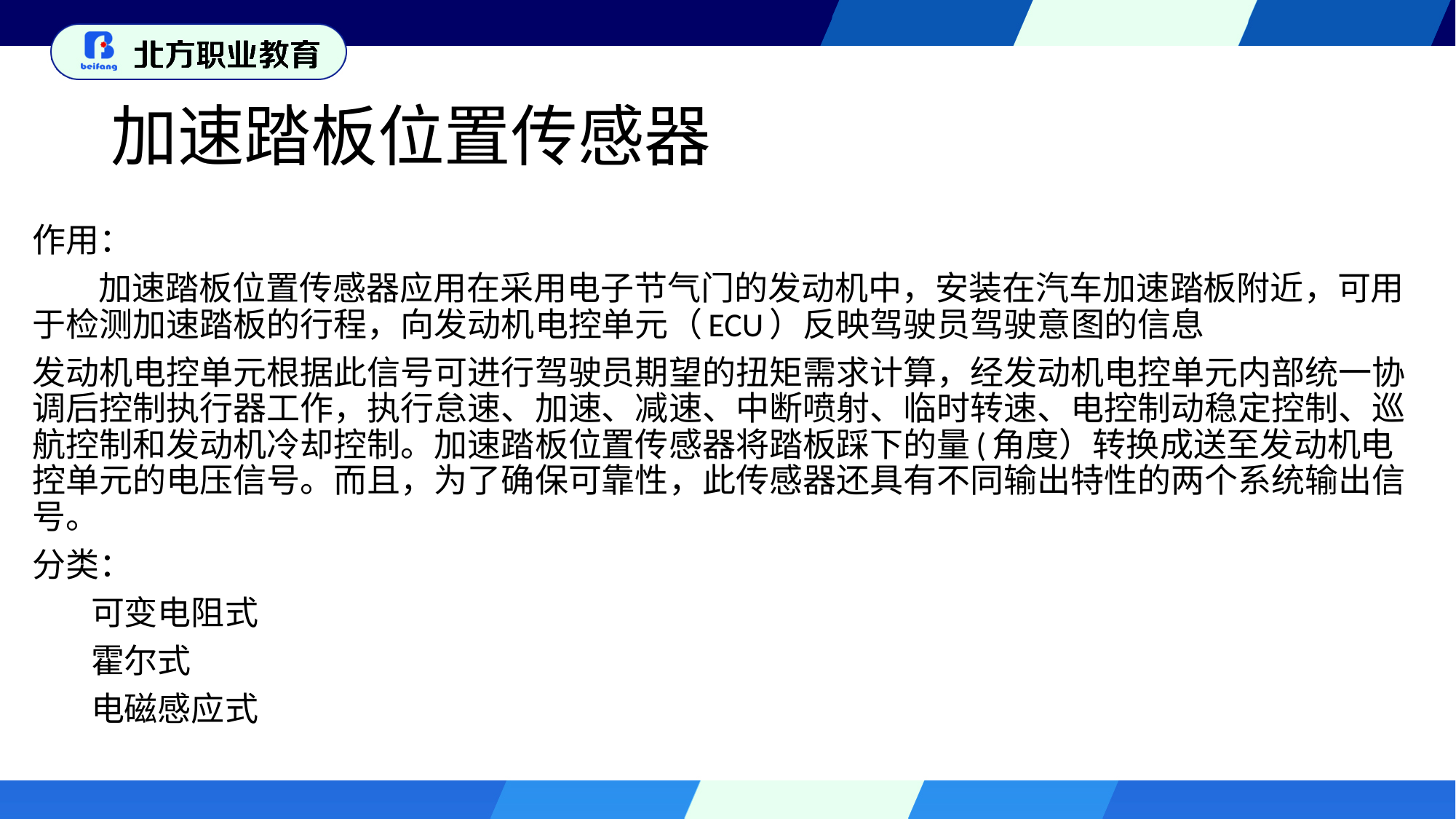

# 加速踏板位置传感器
作用：
        加速踏板位置传感器应用在采用电子节气门的发动机中，安装在汽车加速踏板附近，可用于检测加速踏板的行程，向发动机电控单元（ECU）反映驾驶员驾驶意图的信息
发动机电控单元根据此信号可进行驾驶员期望的扭矩需求计算，经发动机电控单元内部统一协调后控制执行器工作，执行怠速、加速、减速、中断喷射、临时转速、电控制动稳定控制、巡航控制和发动机冷却控制。加速踏板位置传感器将踏板踩下的量(角度）转换成送至发动机电控单元的电压信号。而且，为了确保可靠性，此传感器还具有不同输出特性的两个系统输出信号。
分类：
       可变电阻式
       霍尔式
       电磁感应式